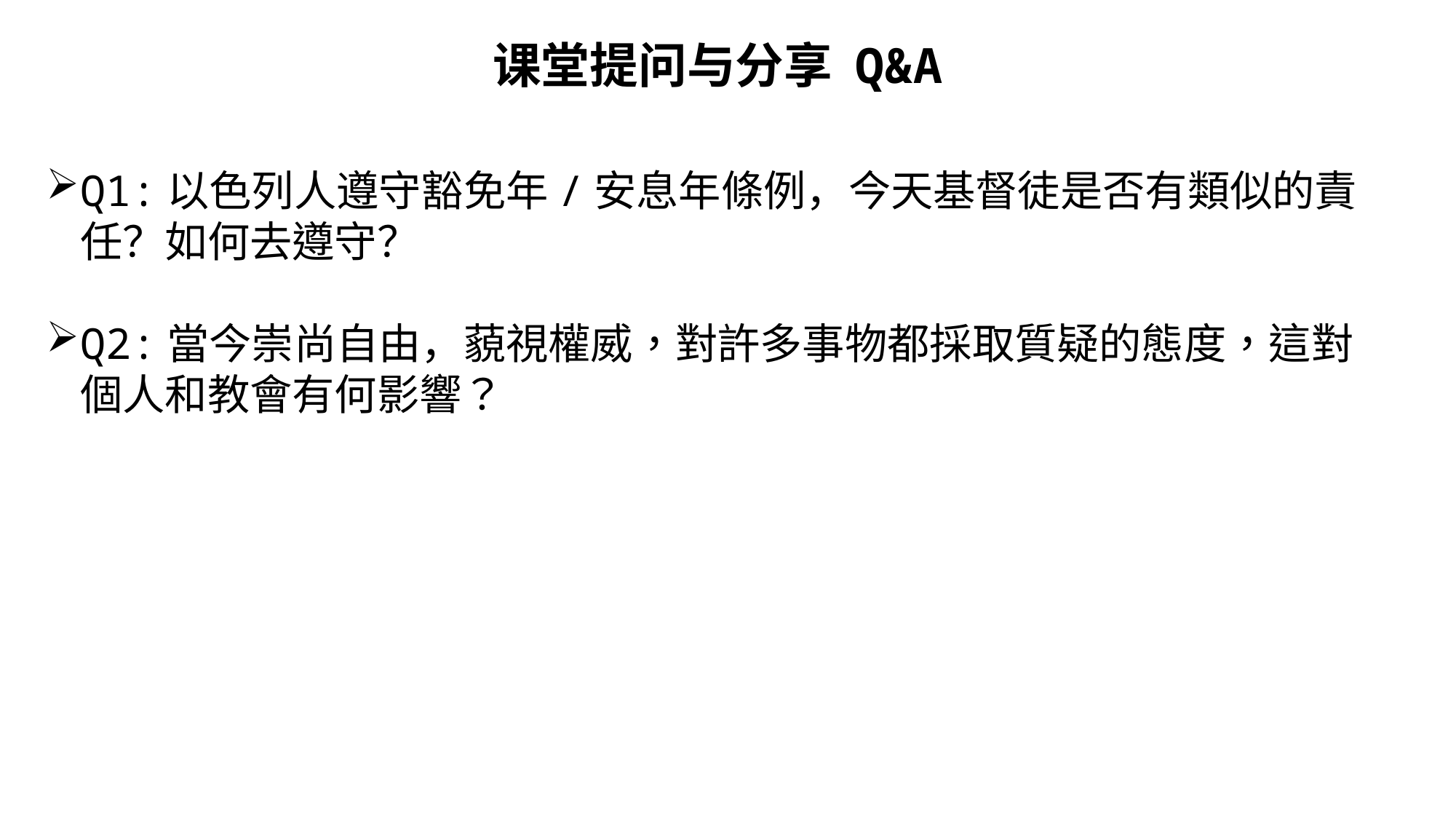

课堂提问与分享 Q&A

Q1:以色列人遵守豁免年/安息年條例，今天基督徒是否有類似的責任？如何去遵守？

Q2:當今崇尚自由，藐視權威，對許多事物都採取質疑的態度，這對個人和教會有何影響？

‪